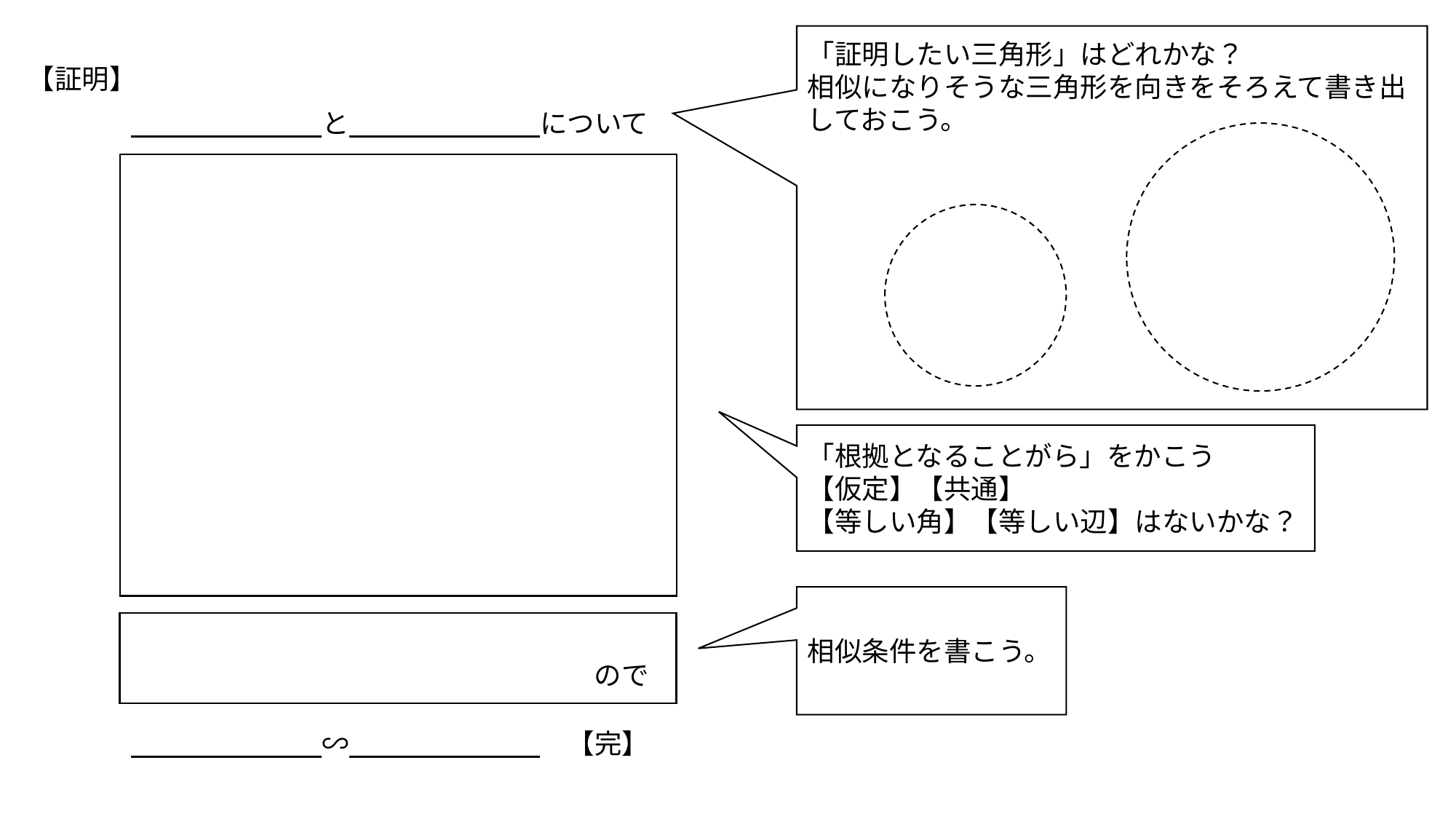

「証明したい三角形」はどれかな？
相似になりそうな三角形を向きをそろえて書き出しておこう。

【証明】
　　　　　　　と　　　　　　　について

「根拠となることがら」をかこう
【仮定】【共通】
【等しい角】【等しい辺】はないかな？
相似条件を書こう。

　　　　　　　　　　　　　　　　　ので
　　　　　　　∽　　　　　　　　【完】